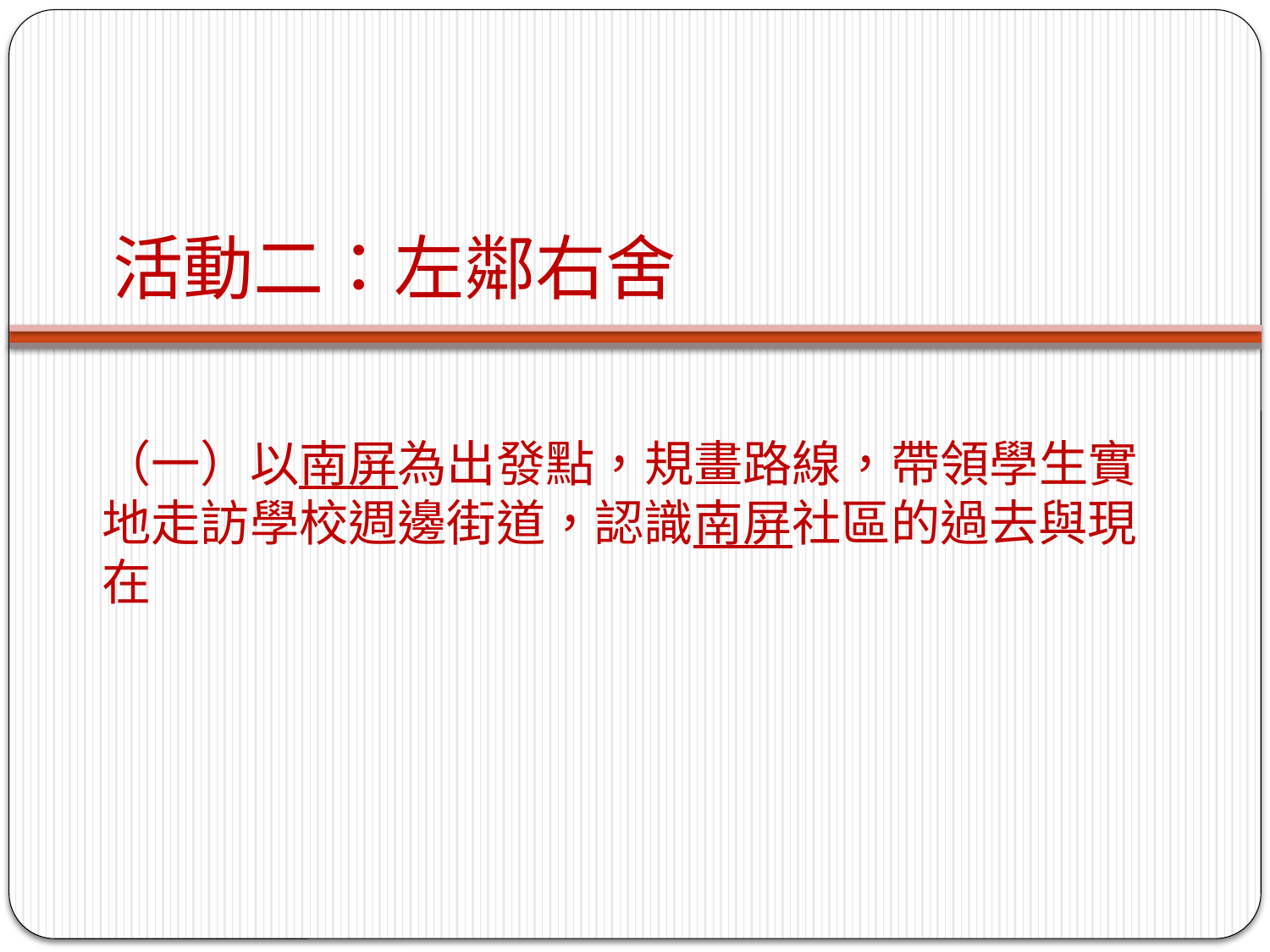

# 活動二：左鄰右舍
（一）以南屏為出發點，規畫路線，帶領學生實地走訪學校週邊街道，認識南屏社區的過去與現在